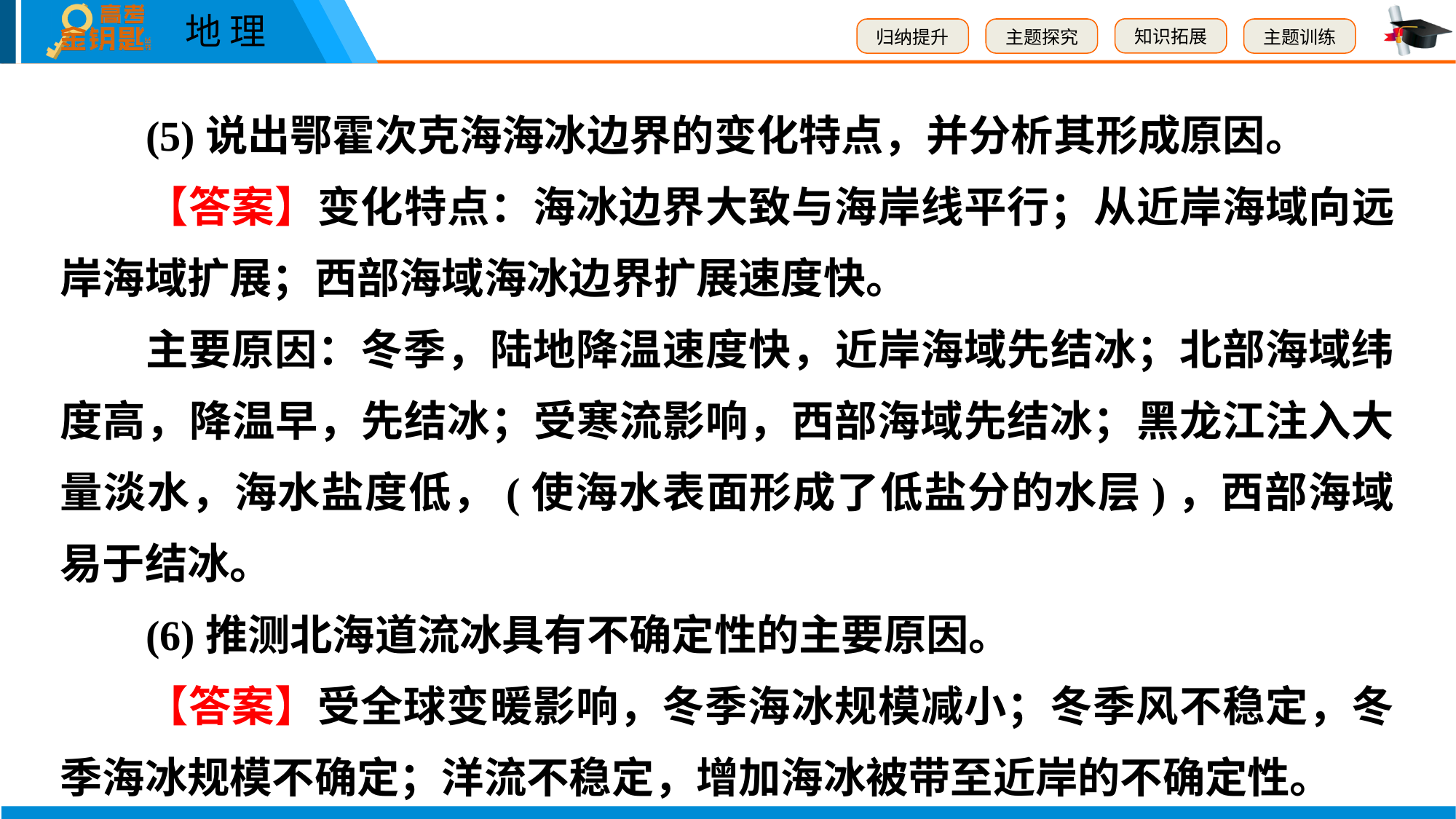

(5)说出鄂霍次克海海冰边界的变化特点，并分析其形成原因。
【答案】变化特点：海冰边界大致与海岸线平行；从近岸海域向远岸海域扩展；西部海域海冰边界扩展速度快。
主要原因：冬季，陆地降温速度快，近岸海域先结冰；北部海域纬度高，降温早，先结冰；受寒流影响，西部海域先结冰；黑龙江注入大量淡水，海水盐度低，(使海水表面形成了低盐分的水层)，西部海域易于结冰。
(6)推测北海道流冰具有不确定性的主要原因。
【答案】受全球变暖影响，冬季海冰规模减小；冬季风不稳定，冬季海冰规模不确定；洋流不稳定，增加海冰被带至近岸的不确定性。